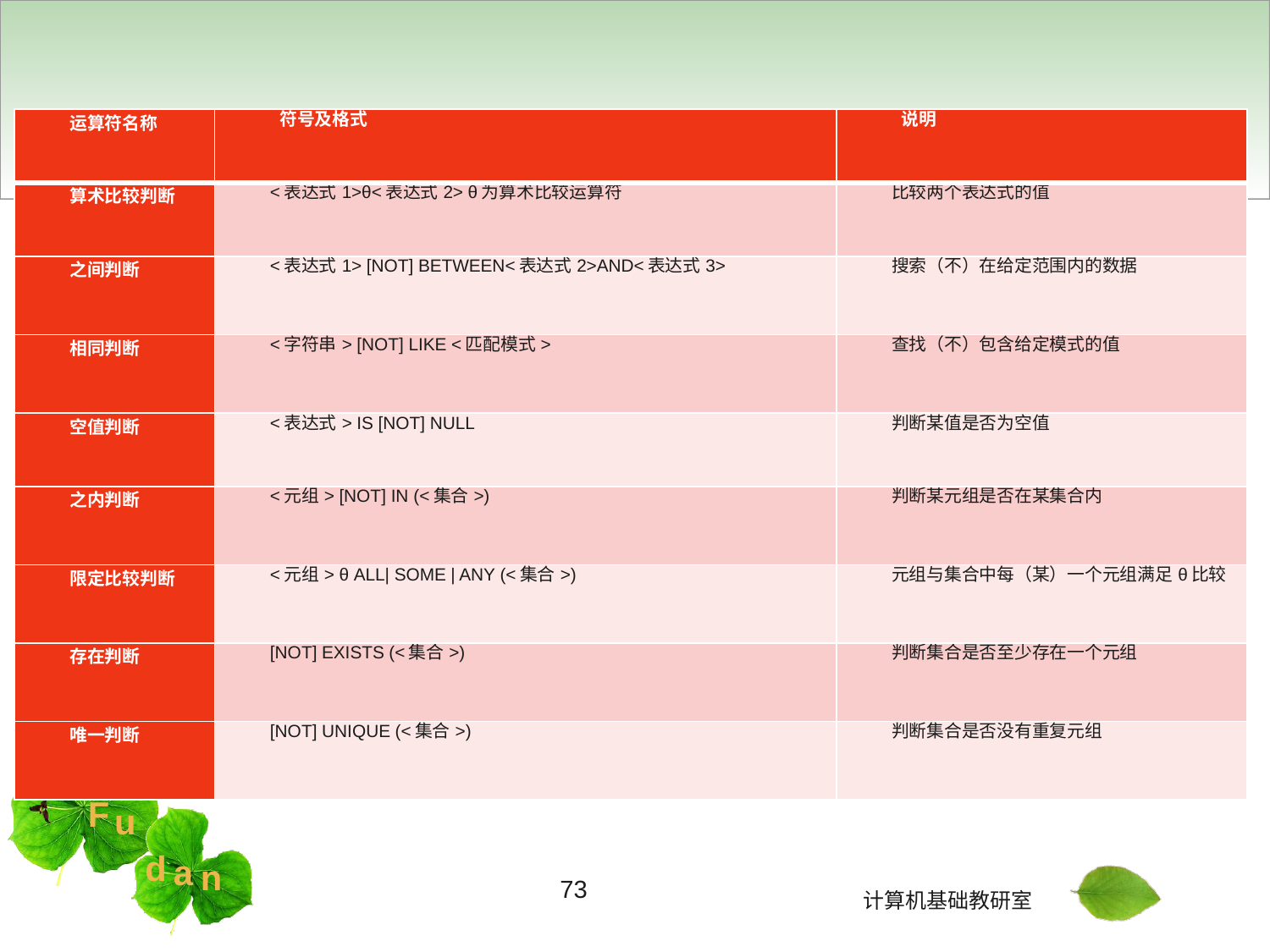

#
| 运算符名称 | 符号及格式 | 说明 |
| --- | --- | --- |
| 算术比较判断 | <表达式1>θ<表达式2> θ为算术比较运算符 | 比较两个表达式的值 |
| 之间判断 | <表达式1> [NOT] BETWEEN<表达式2>AND<表达式3> | 搜索（不）在给定范围内的数据 |
| 相同判断 | <字符串> [NOT] LIKE <匹配模式> | 查找（不）包含给定模式的值 |
| 空值判断 | <表达式> IS [NOT] NULL | 判断某值是否为空值 |
| 之内判断 | <元组> [NOT] IN (<集合>) | 判断某元组是否在某集合内 |
| 限定比较判断 | <元组> θ ALL| SOME | ANY (<集合>) | 元组与集合中每（某）一个元组满足θ比较 |
| 存在判断 | [NOT] EXISTS (<集合>) | 判断集合是否至少存在一个元组 |
| 唯一判断 | [NOT] UNIQUE (<集合>) | 判断集合是否没有重复元组 |
73